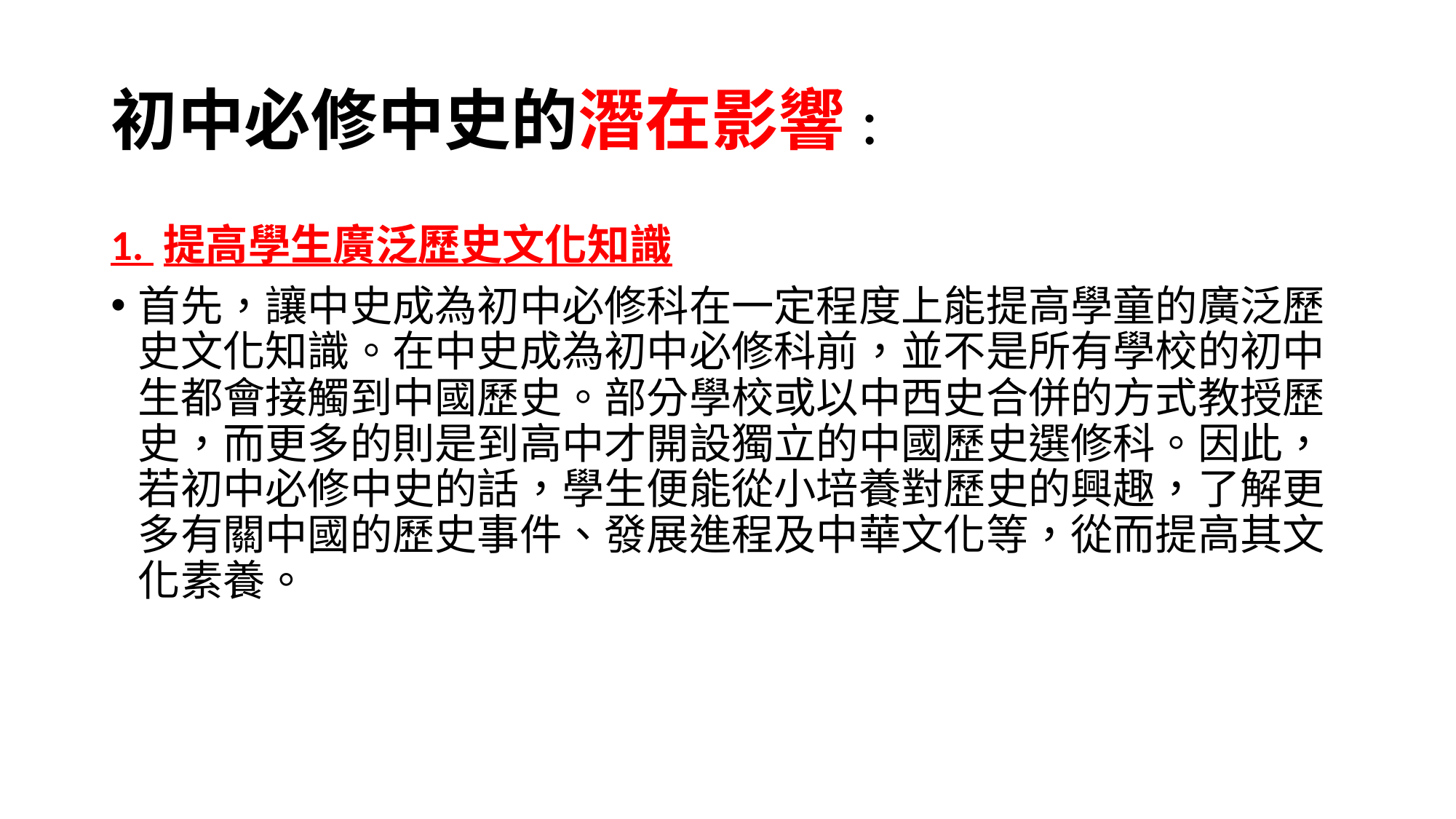

# 初中必修中史的潛在影響:
1. 提高學生廣泛歷史文化知識
首先，讓中史成為初中必修科在一定程度上能提高學童的廣泛歷史文化知識。在中史成為初中必修科前，並不是所有學校的初中生都會接觸到中國歷史。部分學校或以中西史合併的方式教授歷史，而更多的則是到高中才開設獨立的中國歷史選修科。因此，若初中必修中史的話，學生便能從小培養對歷史的興趣，了解更多有關中國的歷史事件、發展進程及中華文化等，從而提高其文化素養。